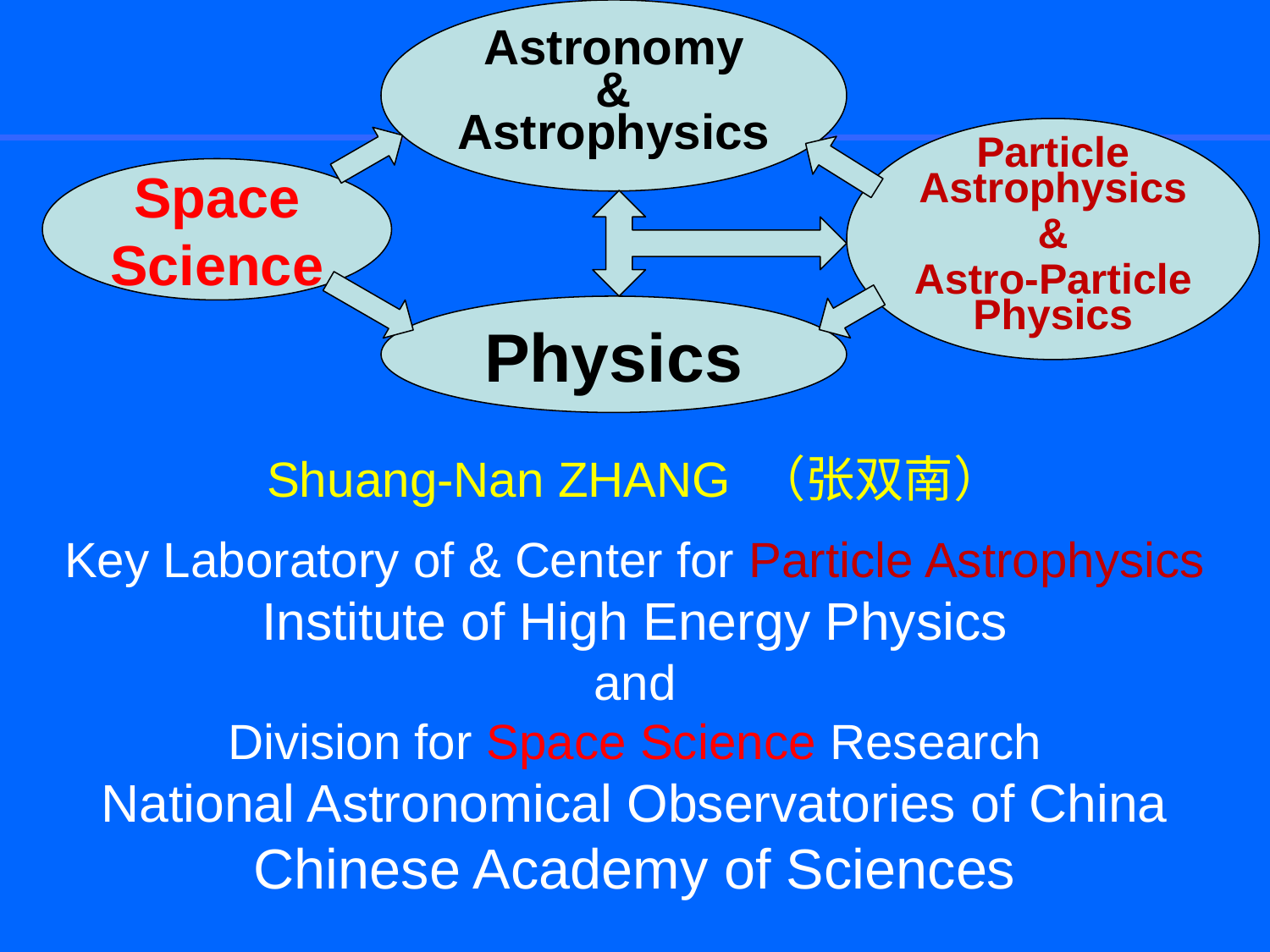

Astronomy
&
Astrophysics

Particle Astrophysics
&
Astro-Particle Physics

Space Science

Physics
Shuang-Nan ZHANG （张双南）
Key Laboratory of & Center for Particle Astrophysics
Institute of High Energy Physics
and
Division for Space Science Research
National Astronomical Observatories of China
Chinese Academy of Sciences